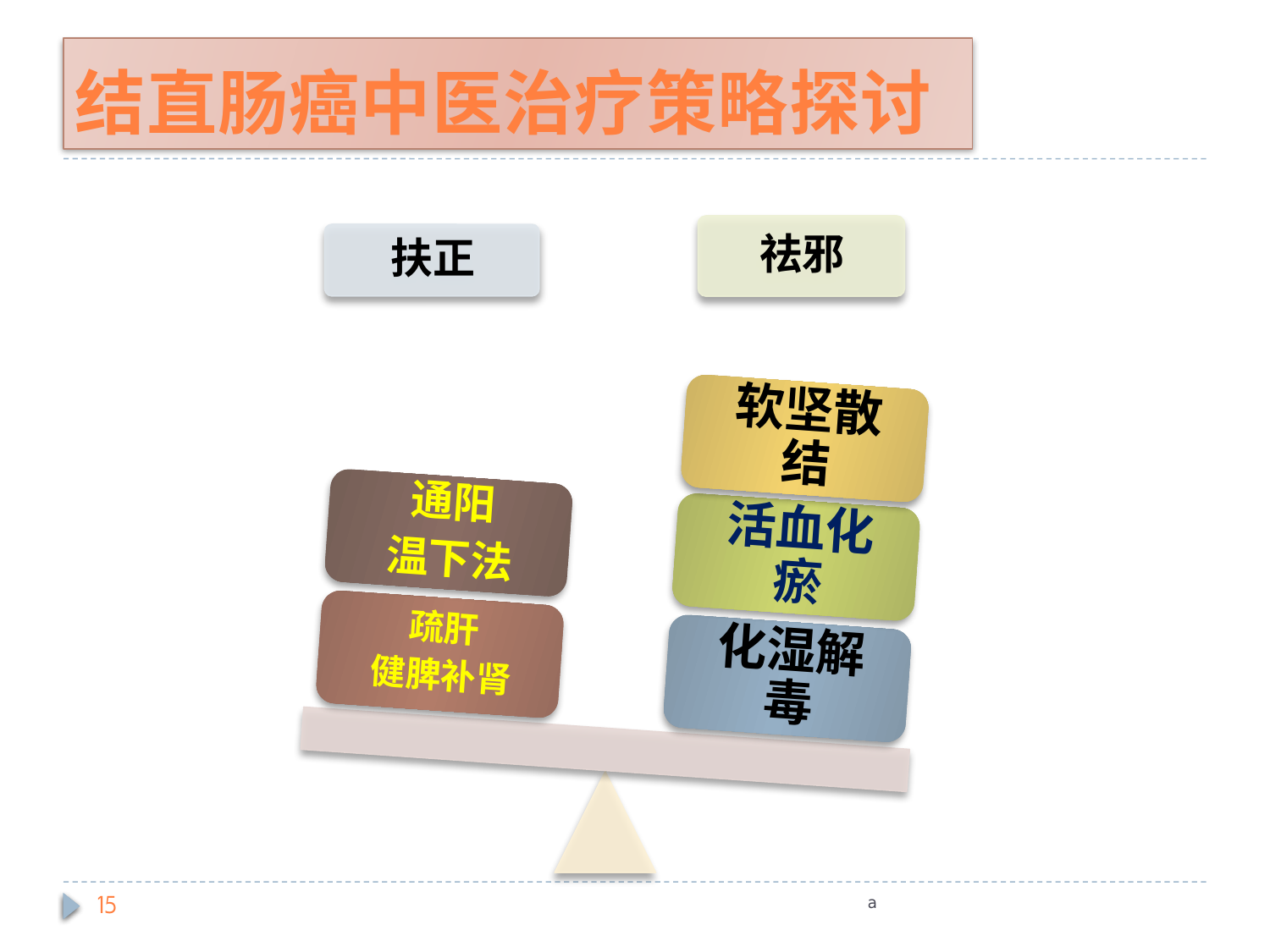

# 结直肠癌中医治疗策略探讨
扶正
祛邪
化湿解毒
活血化瘀
软坚散结
疏肝
健脾补肾
通阳
温下法
15
a